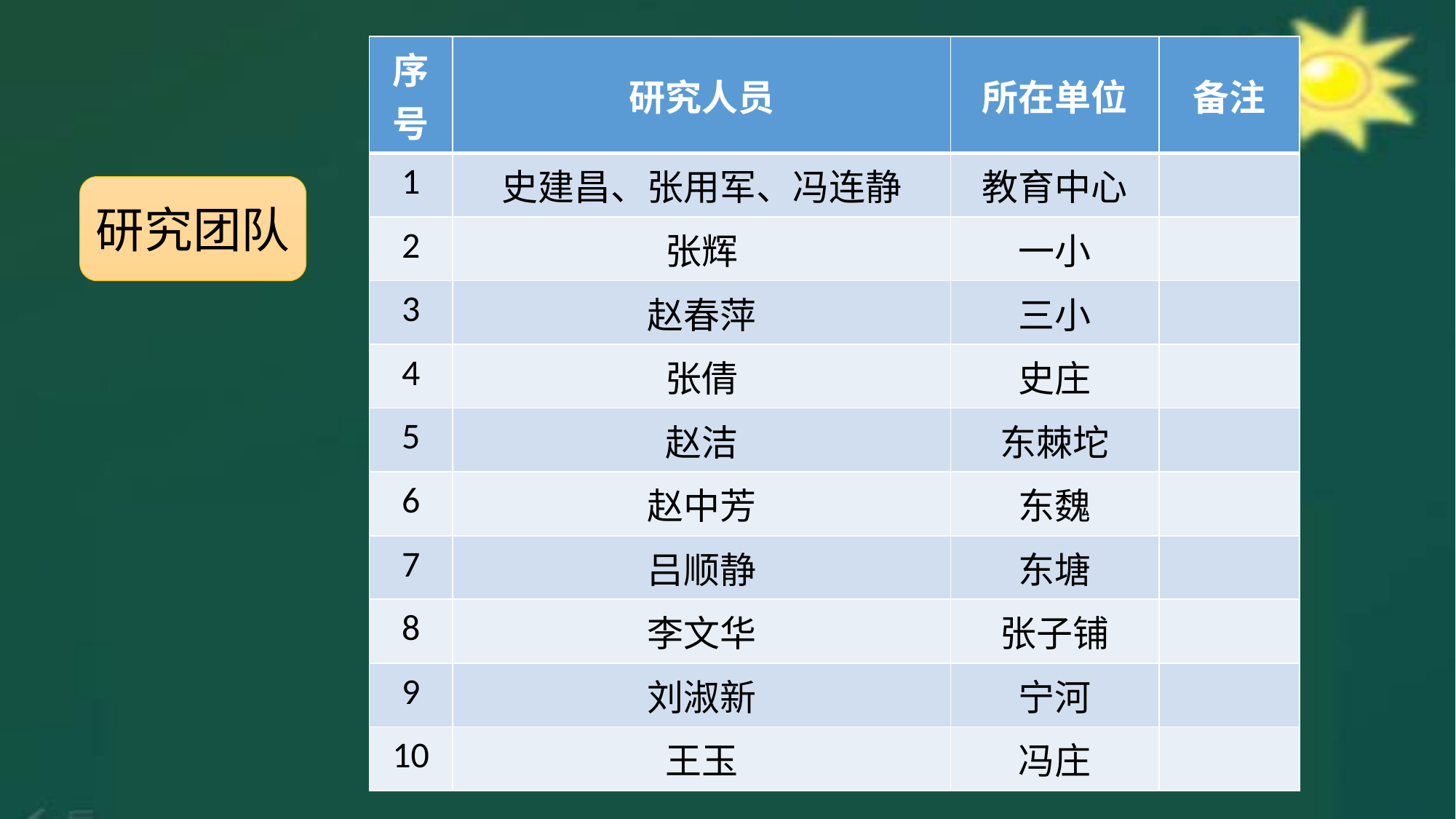

| 序号 | 研究人员 | 所在单位 | 备注 |
| --- | --- | --- | --- |
| 1 | 史建昌、张用军、冯连静 | 教育中心 |  |
| 2 | 张辉 | 一小 |  |
| 3 | 赵春萍 | 三小 |  |
| 4 | 张倩 | 史庄 |  |
| 5 | 赵洁 | 东棘坨 |  |
| 6 | 赵中芳 | 东魏 |  |
| 7 | 吕顺静 | 东塘 |  |
| 8 | 李文华 | 张子铺 |  |
| 9 | 刘淑新 | 宁河 |  |
| 10 | 王玉 | 冯庄 |  |
研究团队